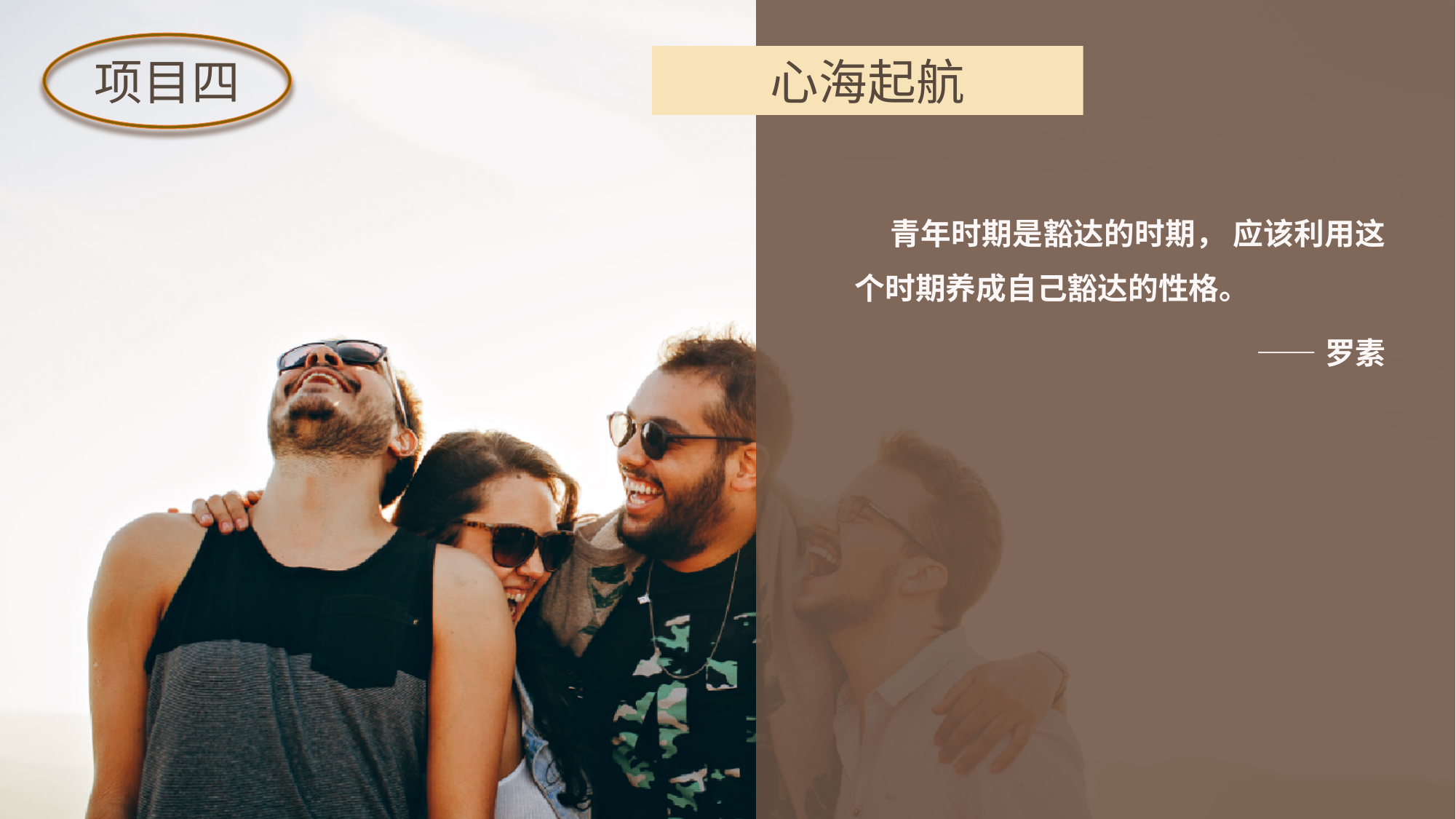

项目四
心海起航
    青年时期是豁达的时期， 应该利用这个时期养成自己豁达的性格。
                                          ——罗素